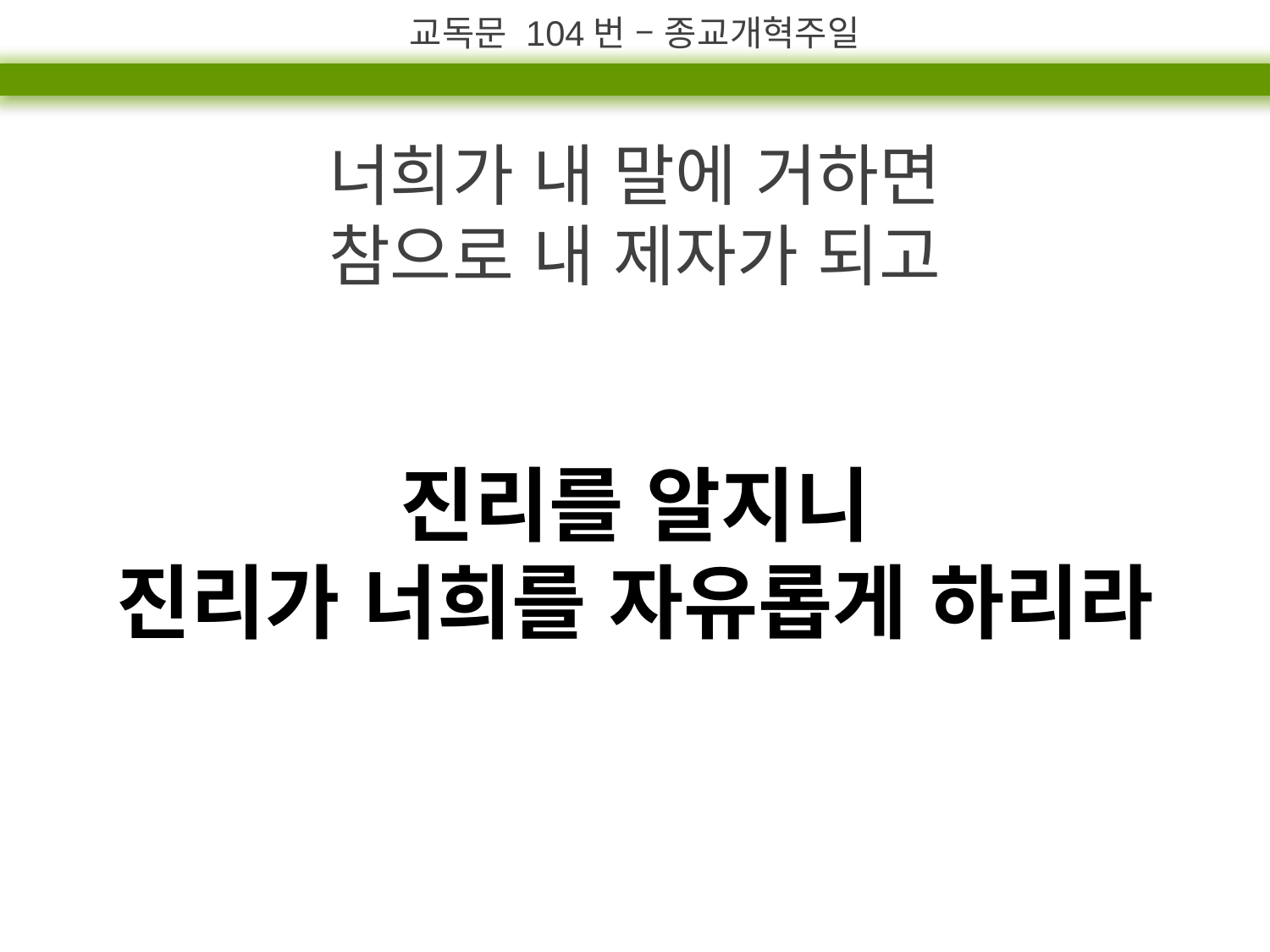

교독문 104번 – 종교개혁주일

너희가 내 말에 거하면
참으로 내 제자가 되고
진리를 알지니
진리가 너희를 자유롭게 하리라